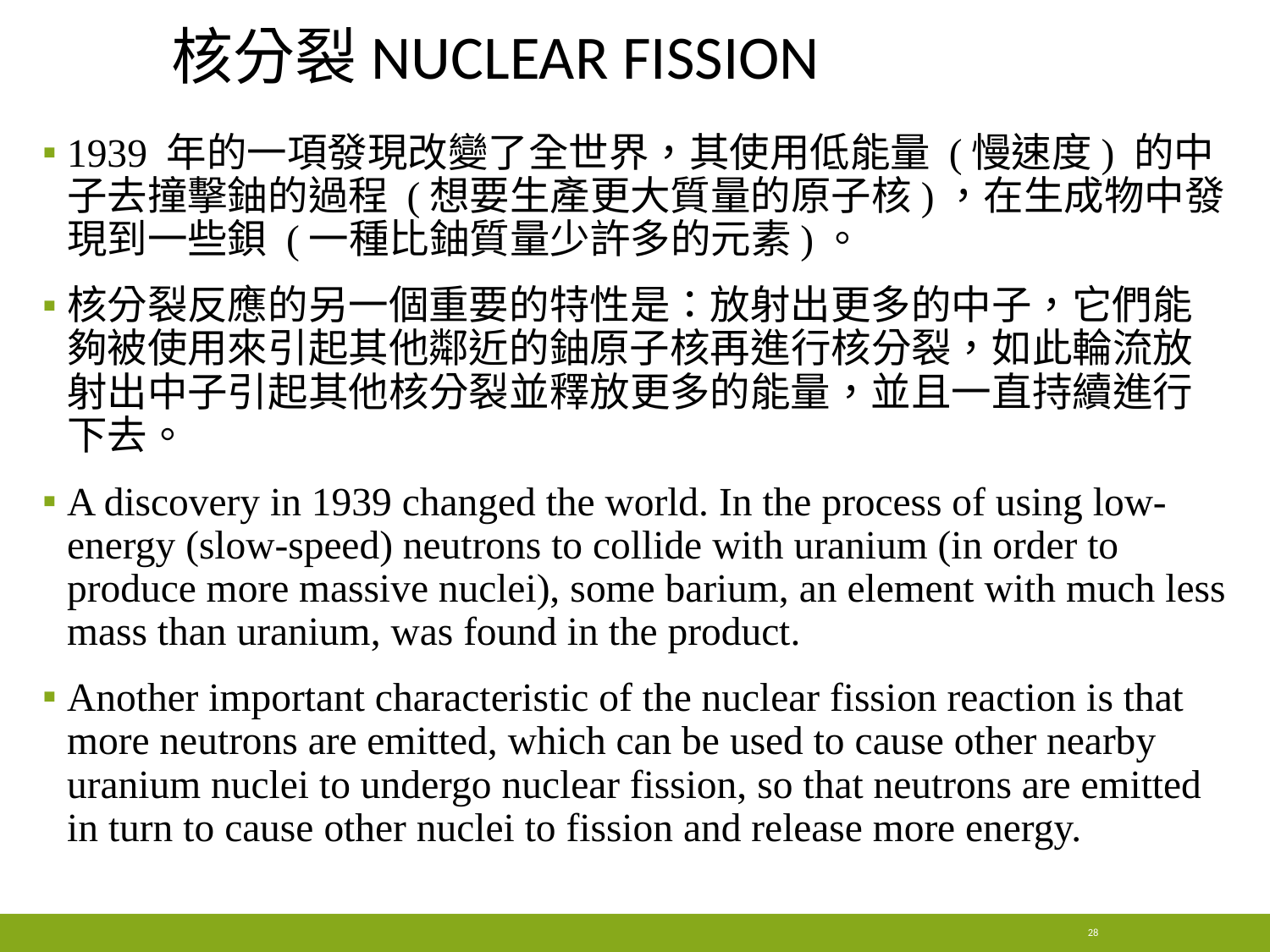

# 核分裂nuclear fission
1939 年的一項發現改變了全世界，其使用低能量 (慢速度) 的中子去撞擊鈾的過程 (想要生產更大質量的原子核)，在生成物中發現到一些鋇 (一種比鈾質量少許多的元素)。
核分裂反應的另一個重要的特性是：放射出更多的中子，它們能夠被使用來引起其他鄰近的鈾原子核再進行核分裂，如此輪流放射出中子引起其他核分裂並釋放更多的能量，並且一直持續進行下去。
A discovery in 1939 changed the world. In the process of using low-energy (slow-speed) neutrons to collide with uranium (in order to produce more massive nuclei), some barium, an element with much less mass than uranium, was found in the product.
Another important characteristic of the nuclear fission reaction is that more neutrons are emitted, which can be used to cause other nearby uranium nuclei to undergo nuclear fission, so that neutrons are emitted in turn to cause other nuclei to fission and release more energy.
28